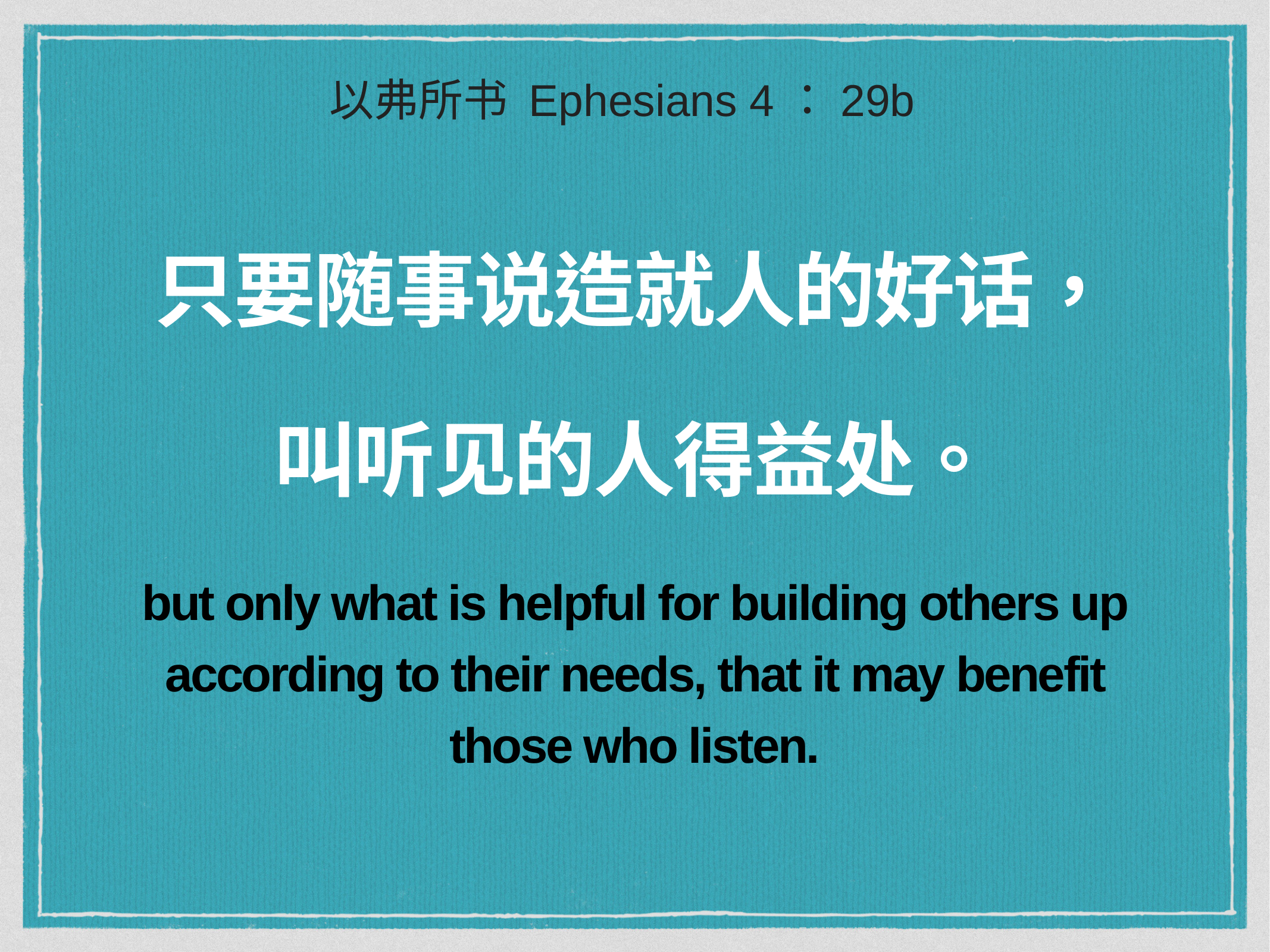

以弗所书 Ephesians 4：29b

只要随事说造就人的好话，
叫听见的人得益处。
but only what is helpful for building others up according to their needs, that it may benefit those who listen.